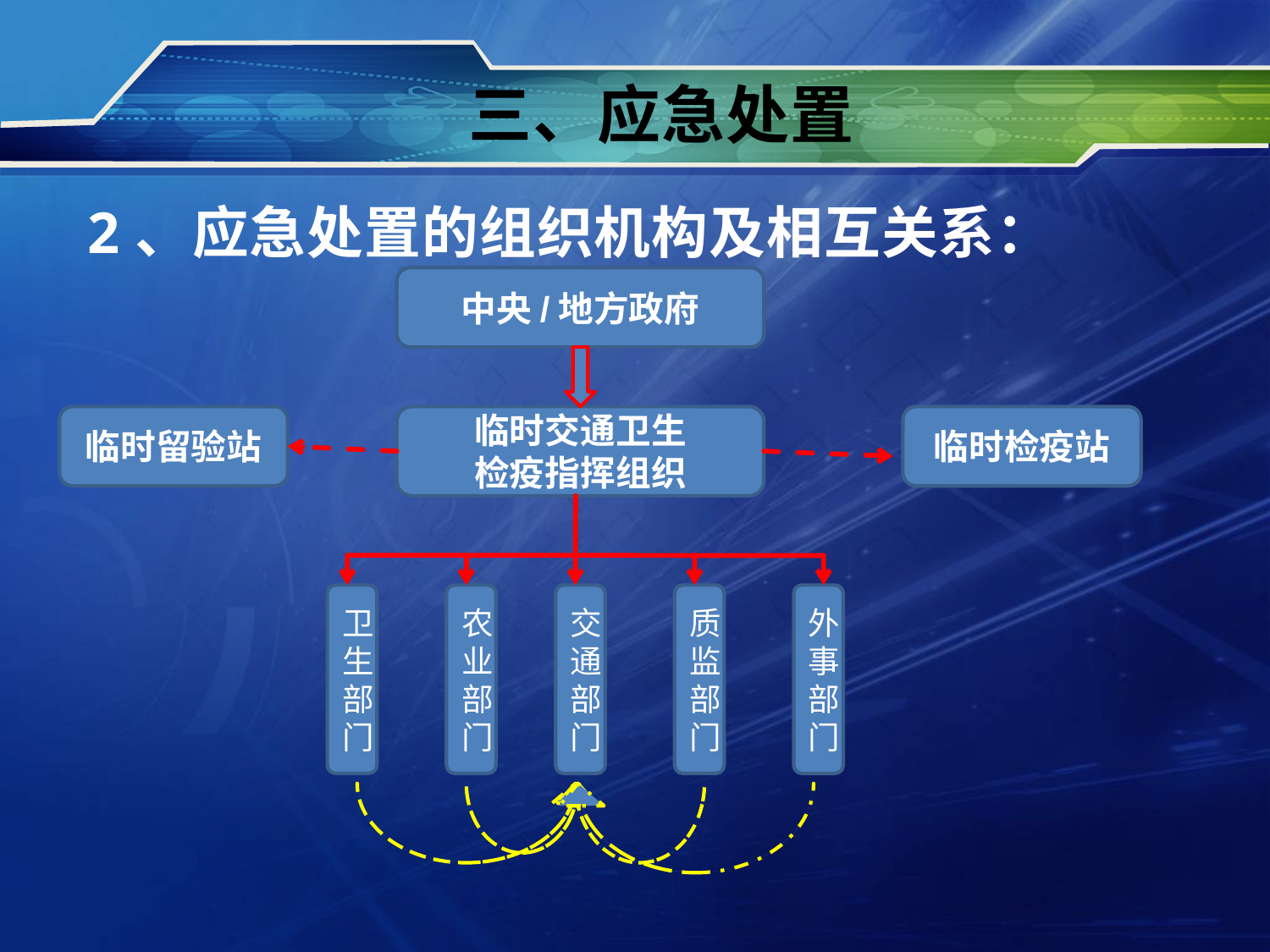

# 三、应急处置
2、应急处置的组织机构及相互关系：

中央/地方政府

临时留验站
临时交通卫生
检疫指挥组织
临时检疫站
卫生部门
农业部门
交通部门
质监部门
外事部门